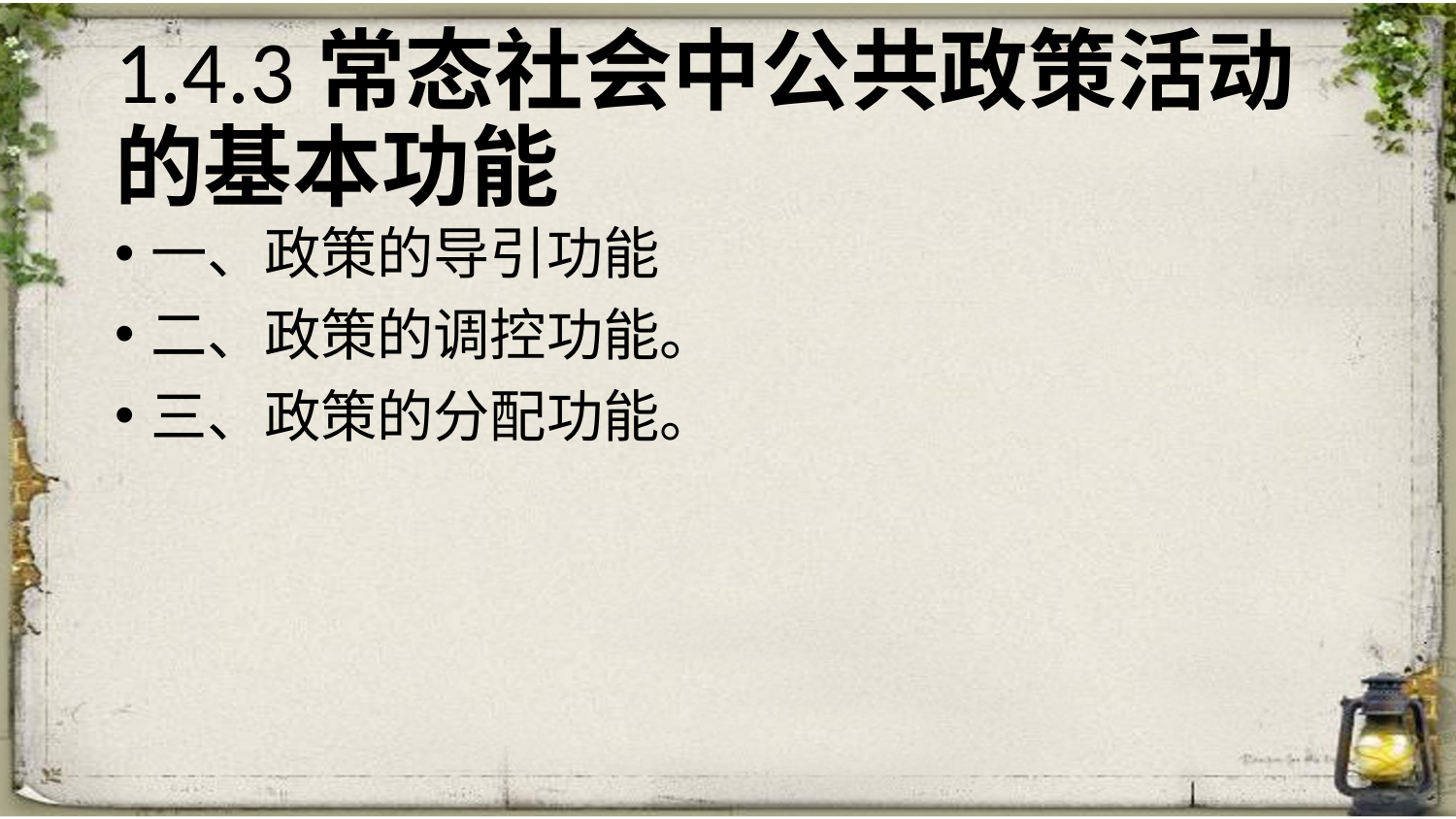

# 1.4.3常态社会中公共政策活动的基本功能
一、政策的导引功能
二、政策的调控功能。
三、政策的分配功能。